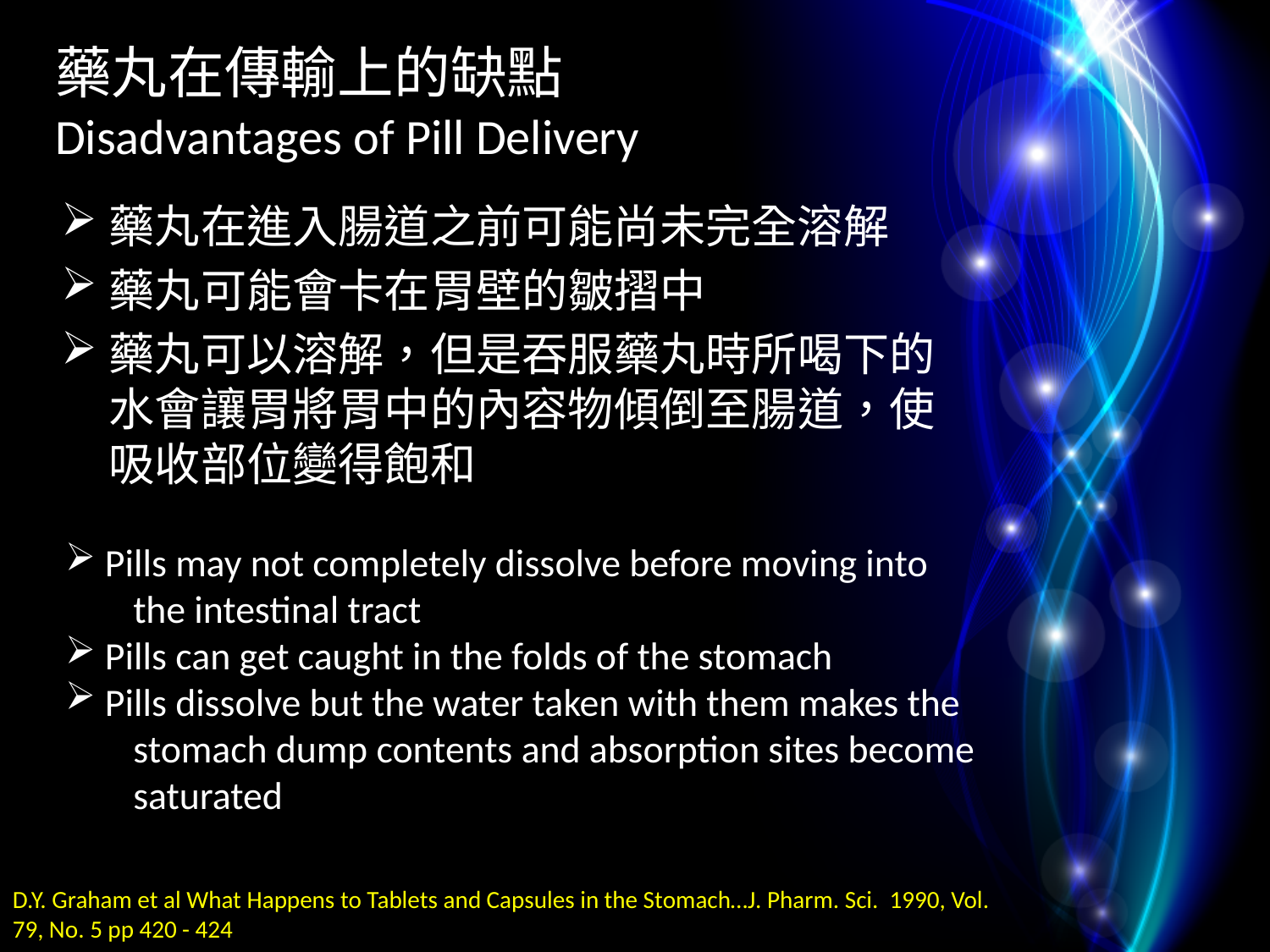

# 藥丸在傳輸上的缺點 Disadvantages of Pill Delivery
藥丸在進入腸道之前可能尚未完全溶解
藥丸可能會卡在胃壁的皺摺中
藥丸可以溶解，但是吞服藥丸時所喝下的水會讓胃將胃中的內容物傾倒至腸道，使吸收部位變得飽和
 Pills may not completely dissolve before moving into 	the intestinal tract
 Pills can get caught in the folds of the stomach
 Pills dissolve but the water taken with them makes the 	stomach dump contents and absorption sites become 	saturated

D.Y. Graham et al What Happens to Tablets and Capsules in the Stomach…J. Pharm. Sci.  1990, Vol. 79, No. 5 pp 420 - 424